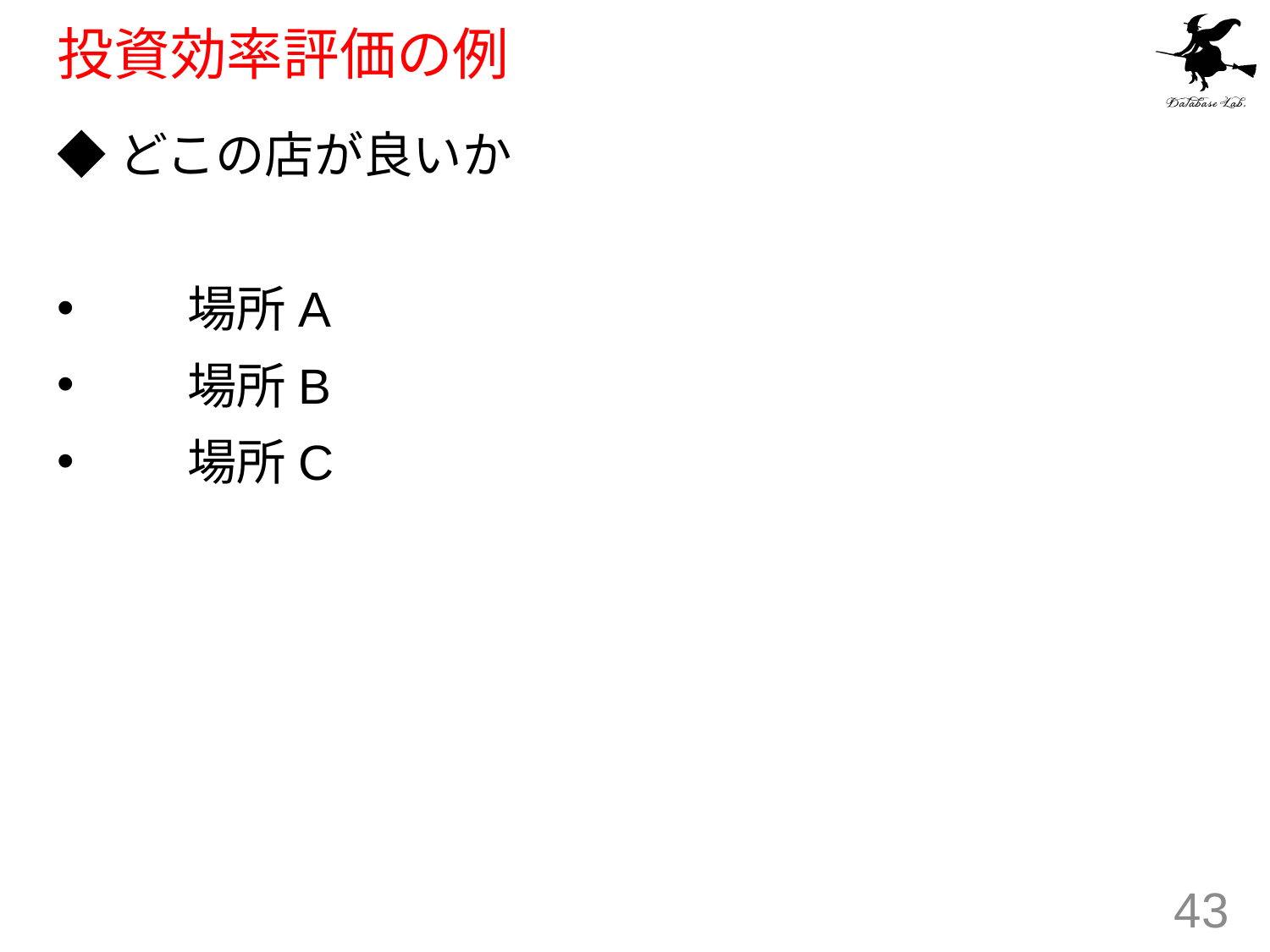

# 投資効率評価の例
◆どこの店が良いか

　　場所A
　　場所B
　　場所C
43